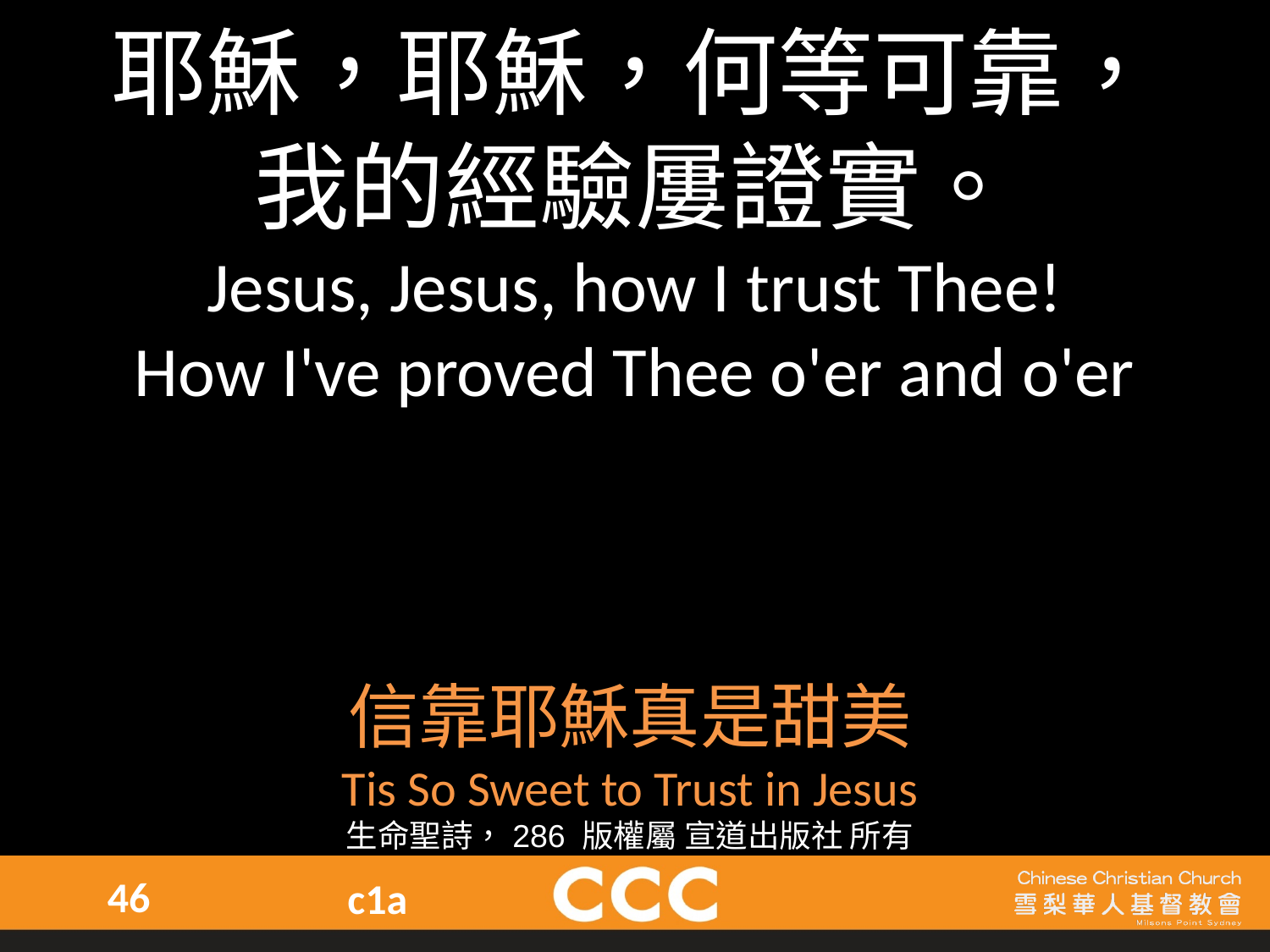

耶穌，耶穌，何等可靠，
我的經驗屢證實。
Jesus, Jesus, how I trust Thee!
How I've proved Thee o'er and o'er
信靠耶穌真是甜美
Tis So Sweet to Trust in Jesus
生命聖詩，286 版權屬 宣道出版社 所有
46
c1a